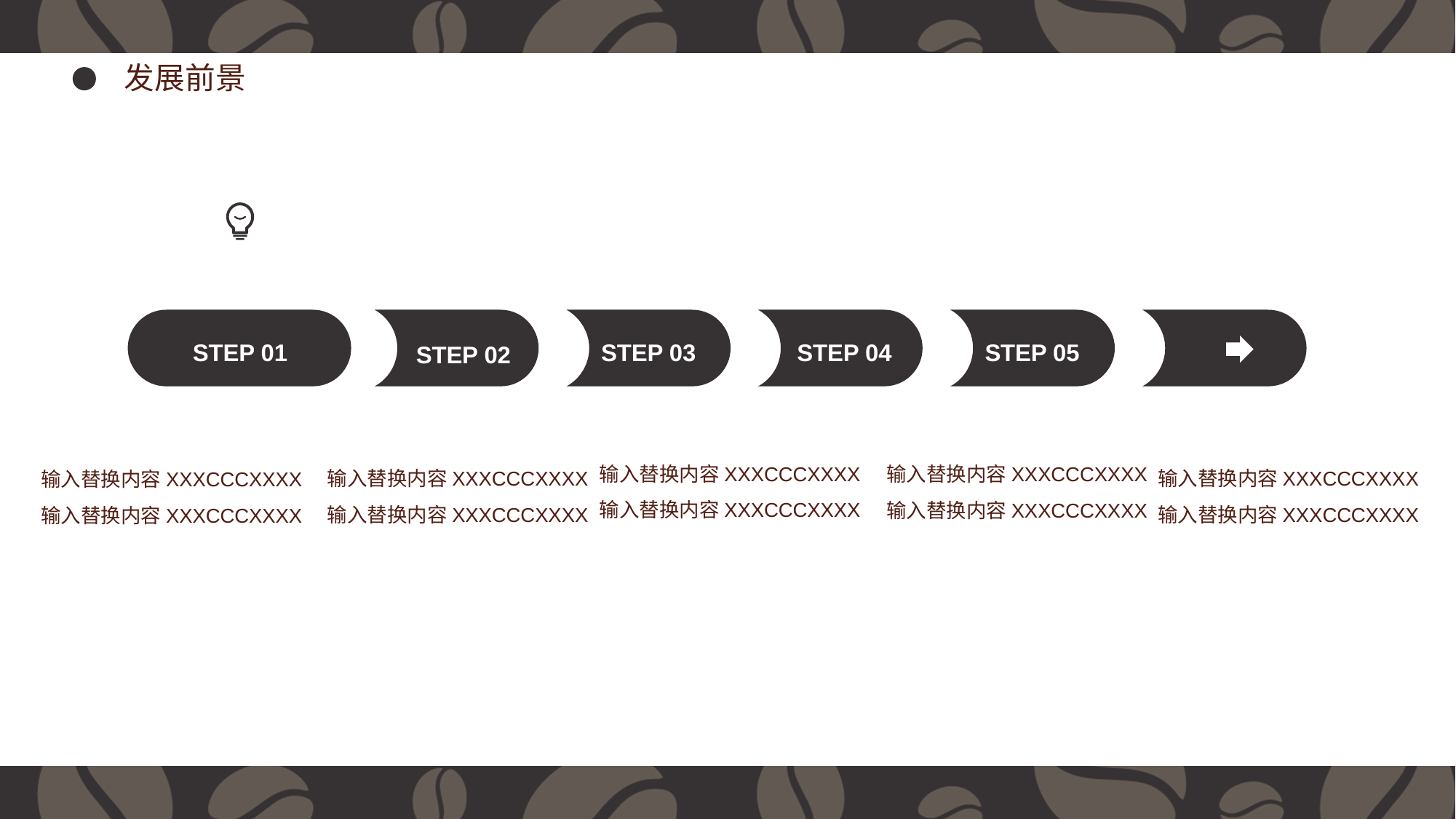

发展前景

STEP 01
STEP 03
STEP 04
STEP 05
STEP 02

输入替换内容XXXCCCXXXX
输入替换内容XXXCCCXXXX
输入替换内容XXXCCCXXXX
输入替换内容XXXCCCXXXX
输入替换内容XXXCCCXXXX
输入替换内容XXXCCCXXXX
输入替换内容XXXCCCXXXX
输入替换内容XXXCCCXXXX
输入替换内容XXXCCCXXXX
输入替换内容XXXCCCXXXX